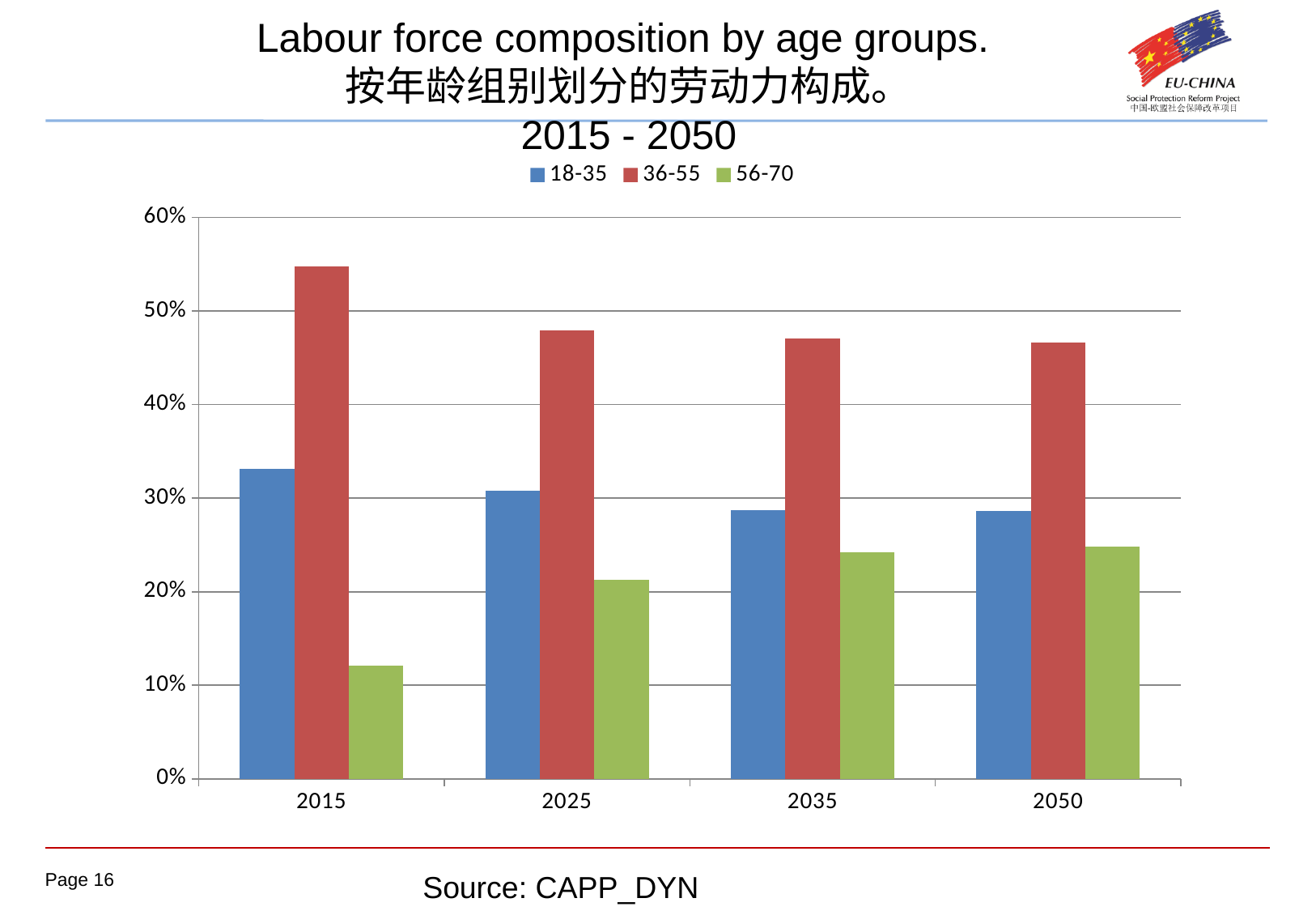

Labour force composition by age groups.
按年龄组别划分的劳动力构成。
2015 - 2050

### Chart

| Category | 18-35 | 36-55 | 56-70 |
|---|---|---|---|
| 2015.0 | 0.331 | 0.548 | 0.121 |
| 2025.0 | 0.308 | 0.479 | 0.213 |
| 2035.0 | 0.287 | 0.471 | 0.242 |
| 2050.0 | 0.286 | 0.466 | 0.248 |
Source: CAPP_DYN